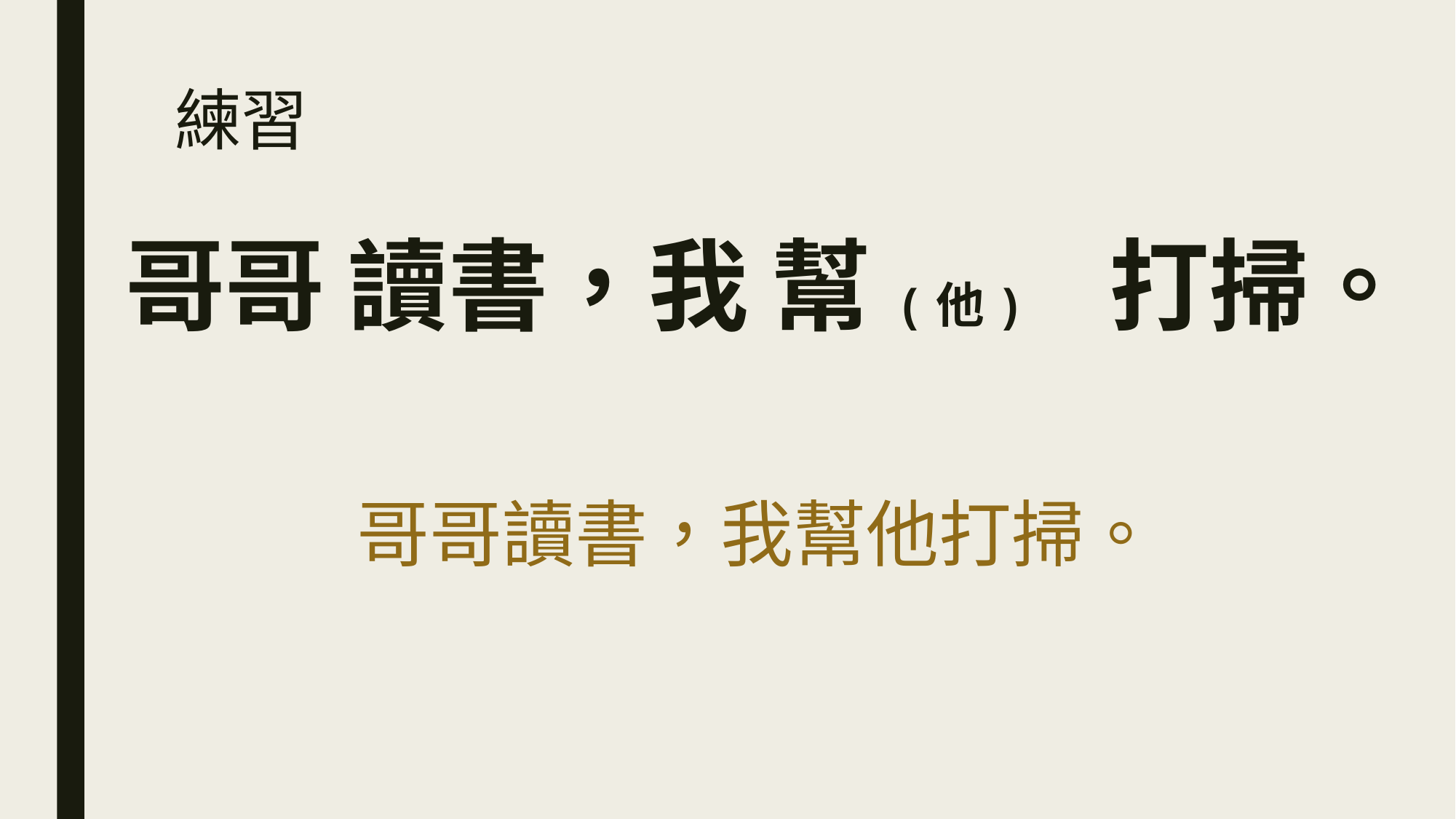

# 練習
哥哥 讀書，我 幫(他) 打掃。

哥哥讀書，我幫他打掃。